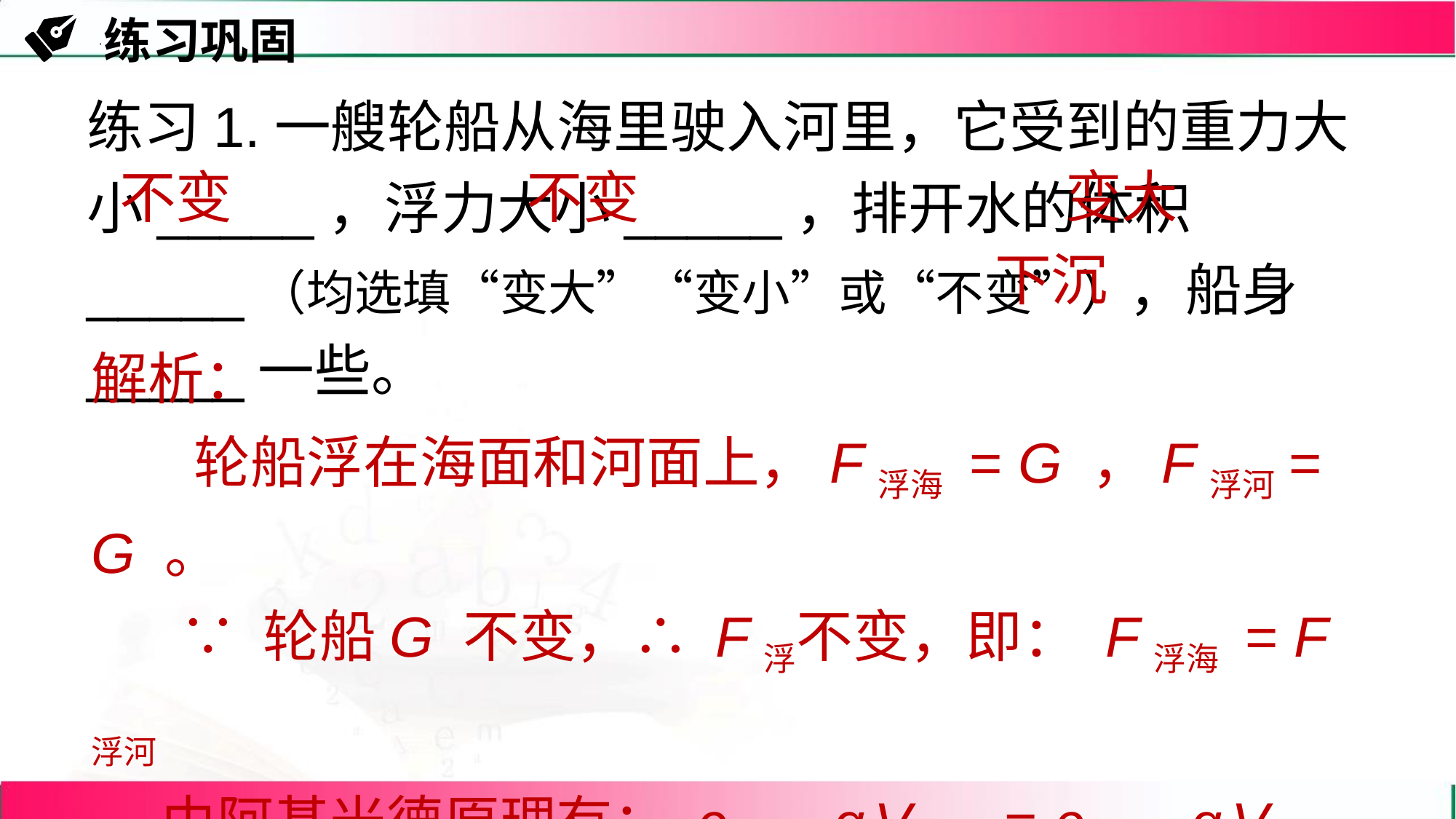

练习巩固

练习1.一艘轮船从海里驶入河里，它受到的重力大小_____，浮力大小_____，排开水的体积_____（均选填“变大”“变小”或“不变”），船身_____一些。
变大
不变
不变
下沉
解析：
       轮船浮在海面和河面上，F浮海 = G ，F浮河= G 。
       ∵ 轮船G 不变，∴ F浮不变，即： F浮海 = F浮河
　 由阿基米德原理有： ρ海水 g V排海= ρ河水 g V排河，
　 而∵ ρ海水> ρ河水 ， ∴ V排海 ＜V排河